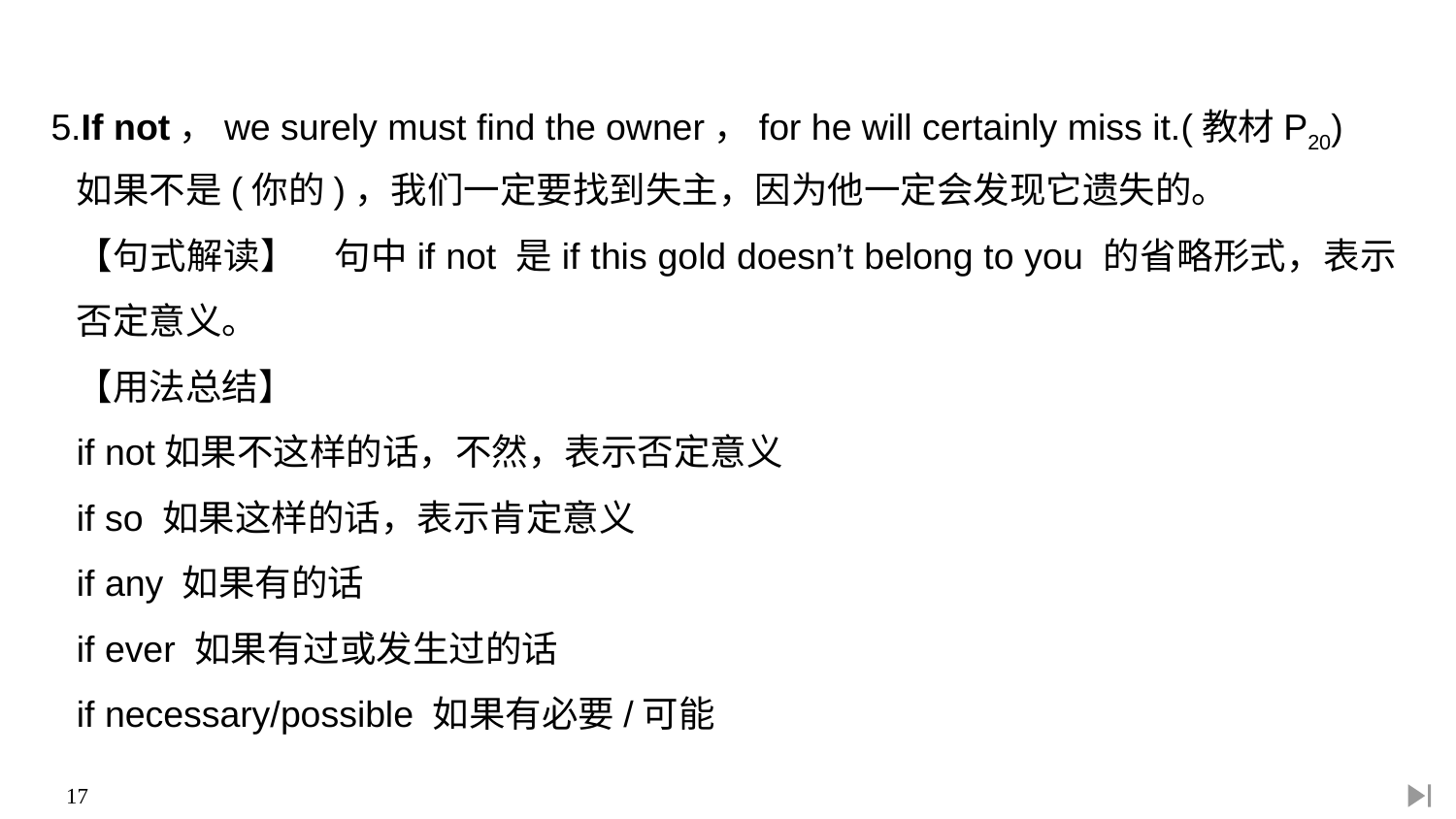

5.If not，we surely must find the owner，for he will certainly miss it.(教材P20)
如果不是(你的)，我们一定要找到失主，因为他一定会发现它遗失的。
【句式解读】　句中if not 是if this gold doesn’t belong to you 的省略形式，表示否定意义。
【用法总结】
if not如果不这样的话，不然，表示否定意义
if so 如果这样的话，表示肯定意义
if any 如果有的话
if ever 如果有过或发生过的话
if necessary/possible 如果有必要/可能